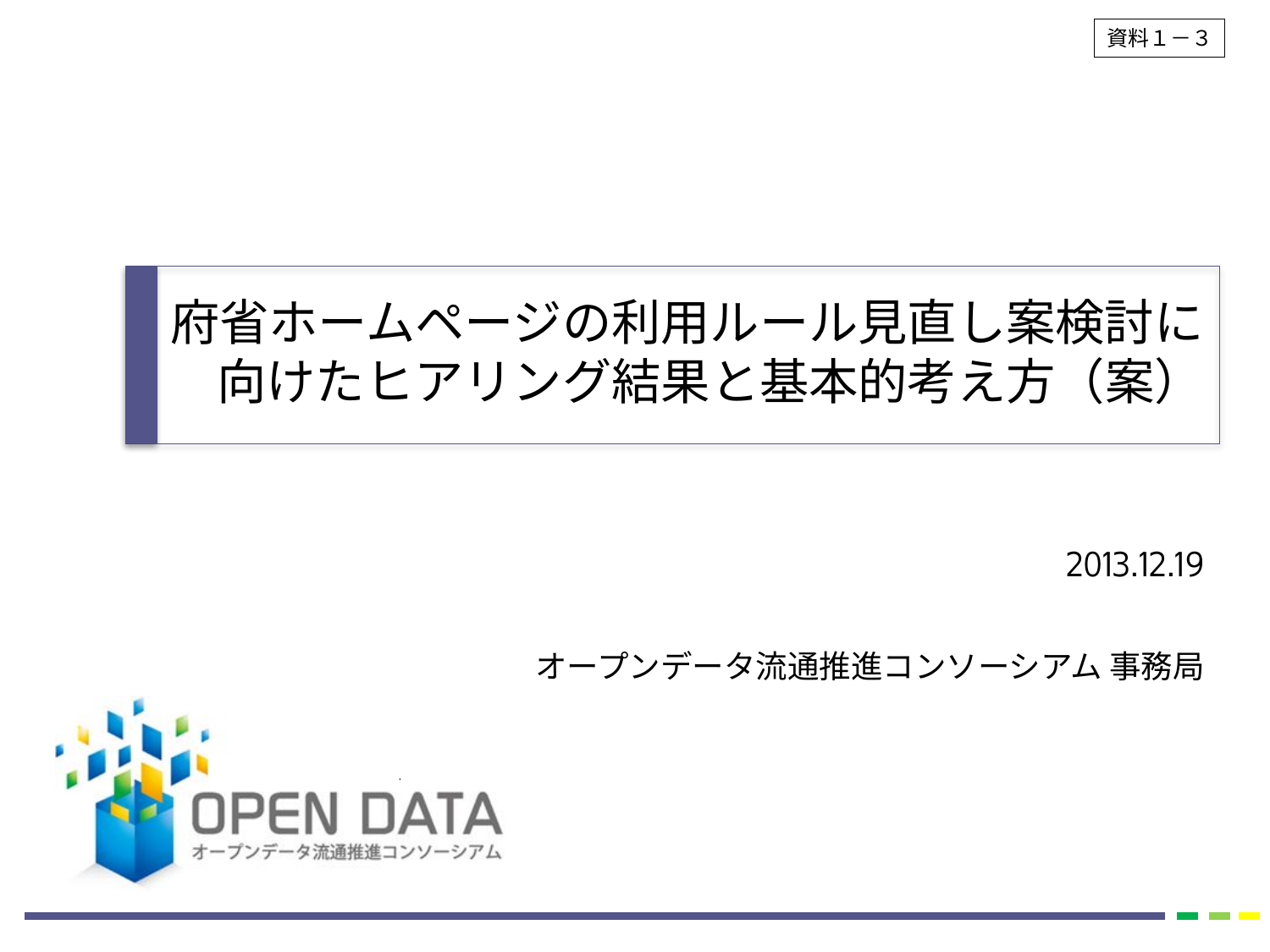

資料１－３
府省ホームページの利用ルール見直し案検討に
向けたヒアリング結果と基本的考え方（案）
2013.12.19

オープンデータ流通推進コンソーシアム 事務局